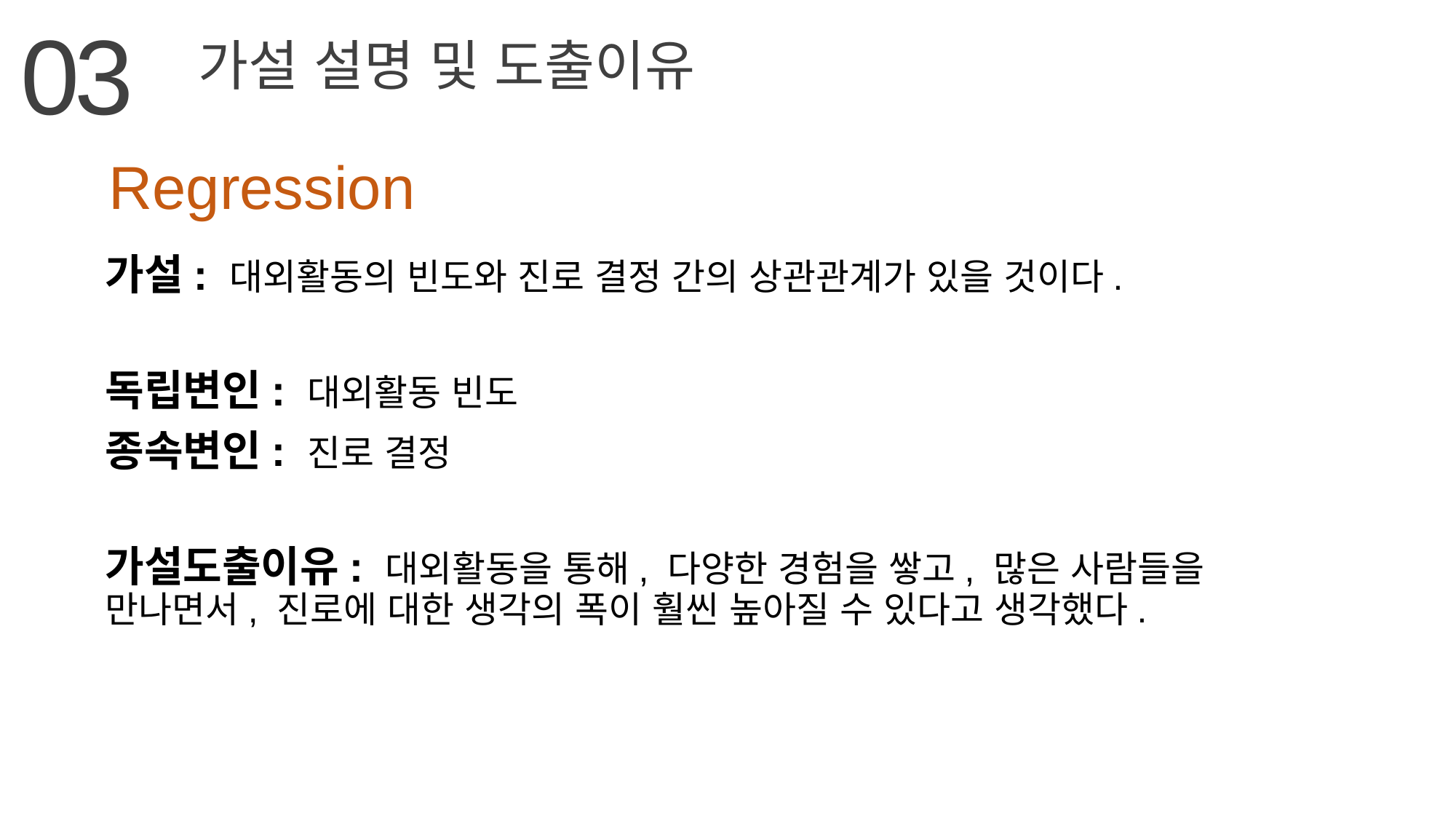

03
가설 설명 및 도출이유
Regression
가설: 대외활동의 빈도와 진로 결정 간의 상관관계가 있을 것이다.

독립변인: 대외활동 빈도
종속변인: 진로 결정

가설도출이유: 대외활동을 통해, 다양한 경험을 쌓고, 많은 사람들을 만나면서, 진로에 대한 생각의 폭이 훨씬 높아질 수 있다고 생각했다.